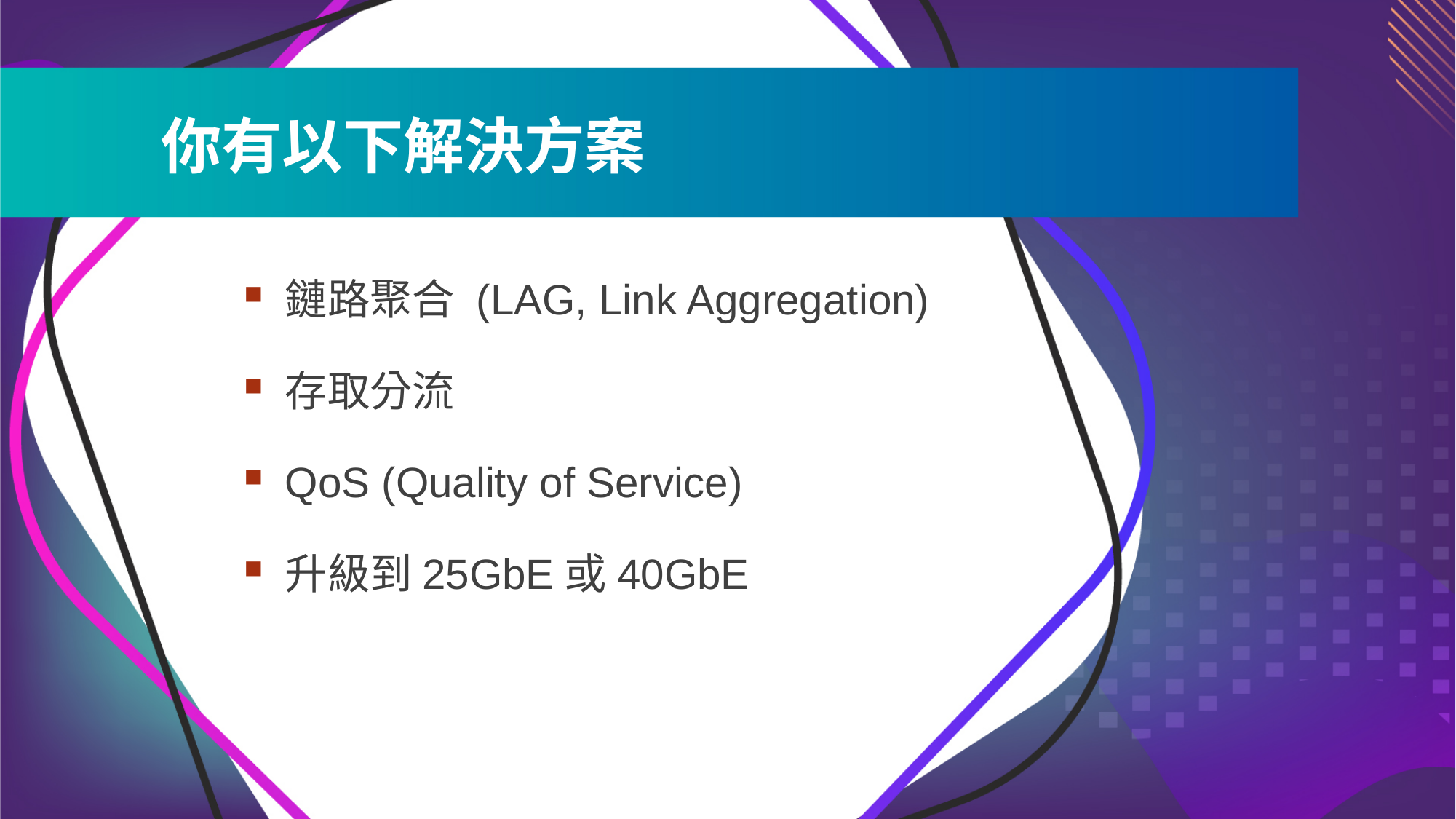

# 你有以下解決方案
鏈路聚合 (LAG, Link Aggregation)
存取分流
QoS (Quality of Service)
升級到25GbE或40GbE